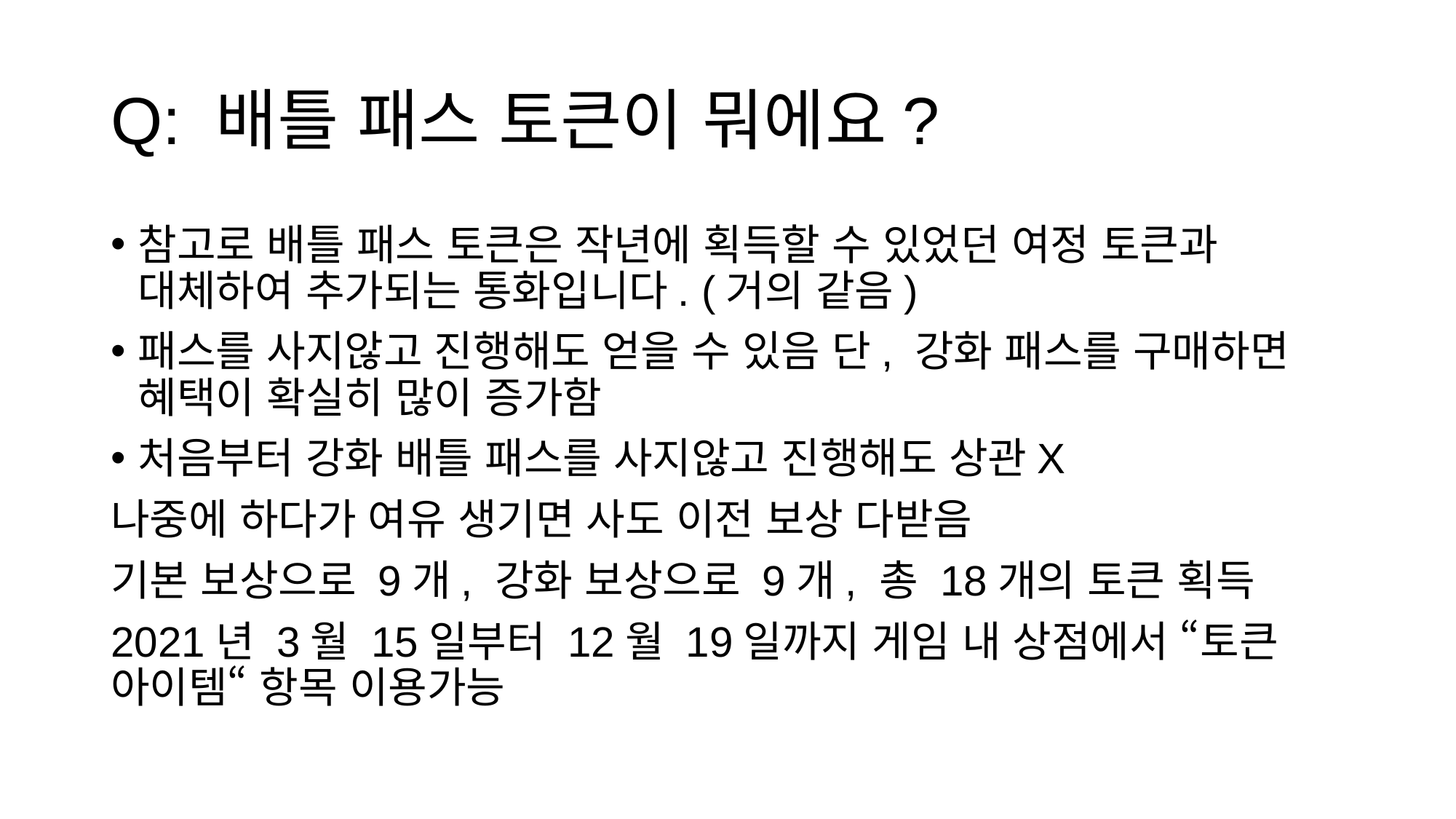

# Q: 배틀 패스 토큰이 뭐에요?
참고로 배틀 패스 토큰은 작년에 획득할 수 있었던 여정 토큰과 대체하여 추가되는 통화입니다. (거의 같음)
패스를 사지않고 진행해도 얻을 수 있음 단, 강화 패스를 구매하면 혜택이 확실히 많이 증가함
처음부터 강화 배틀 패스를 사지않고 진행해도 상관X
나중에 하다가 여유 생기면 사도 이전 보상 다받음
기본 보상으로 9개, 강화 보상으로 9개, 총 18개의 토큰 획득
2021년 3월 15일부터 12월 19일까지 게임 내 상점에서 “토큰 아이템“ 항목 이용가능